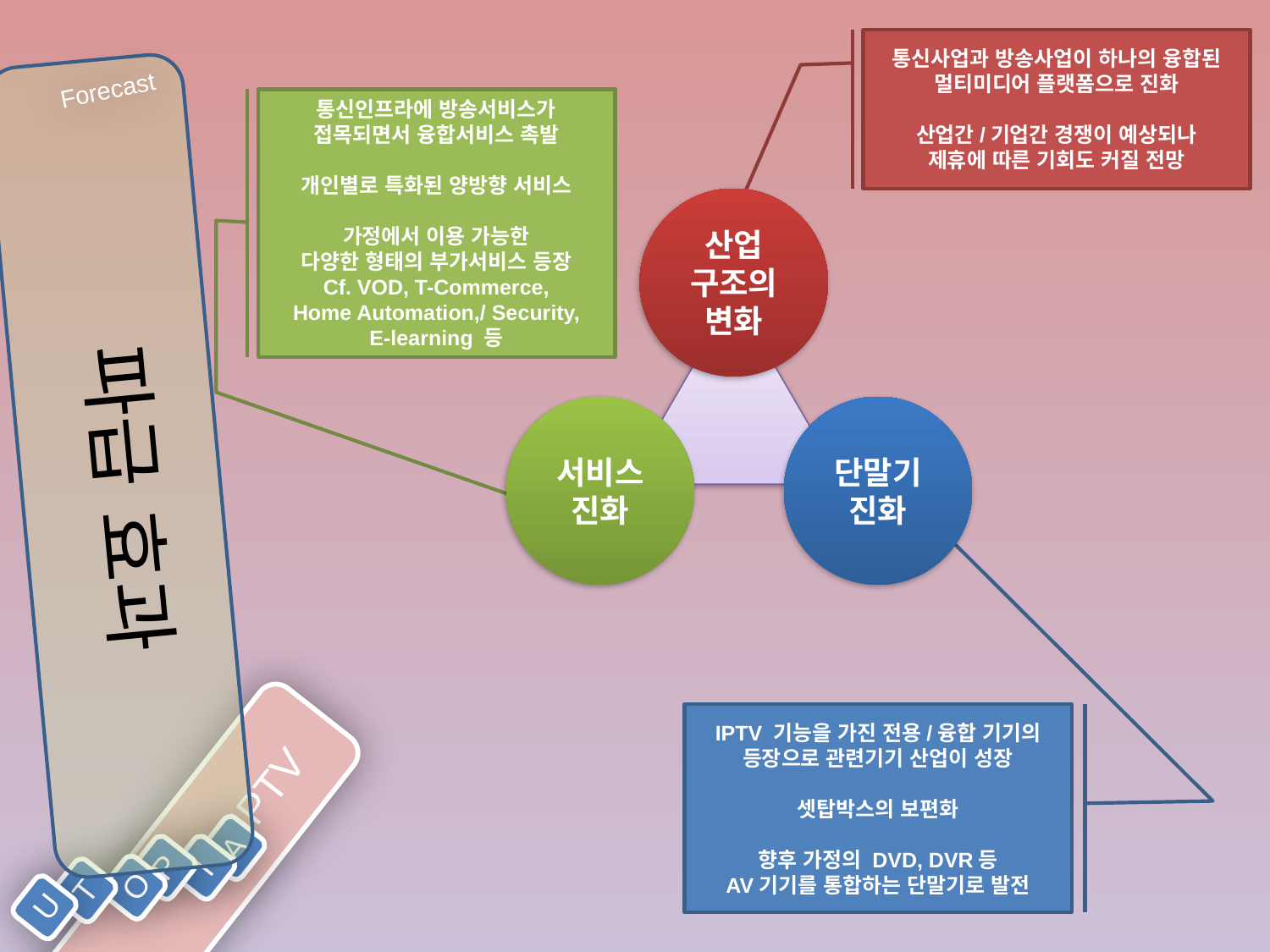

통신사업과 방송사업이 하나의 융합된 멀티미디어 플랫폼으로 진화

산업간/기업간 경쟁이 예상되나
제휴에 따른 기회도 커질 전망
Forecast
통신인프라에 방송서비스가
접목되면서 융합서비스 촉발

개인별로 특화된 양방향 서비스

가정에서 이용 가능한
다양한 형태의 부가서비스 등장
Cf. VOD, T-Commerce,
Home Automation,/ Security,
E-learning 등
산업
구조의
변화

파급 효과
서비스
진화
단말기
진화
IPTV 기능을 가진 전용/융합 기기의
등장으로 관련기기 산업이 성장

셋탑박스의 보편화

향후 가정의 DVD, DVR등
AV기기를 통합하는 단말기로 발전